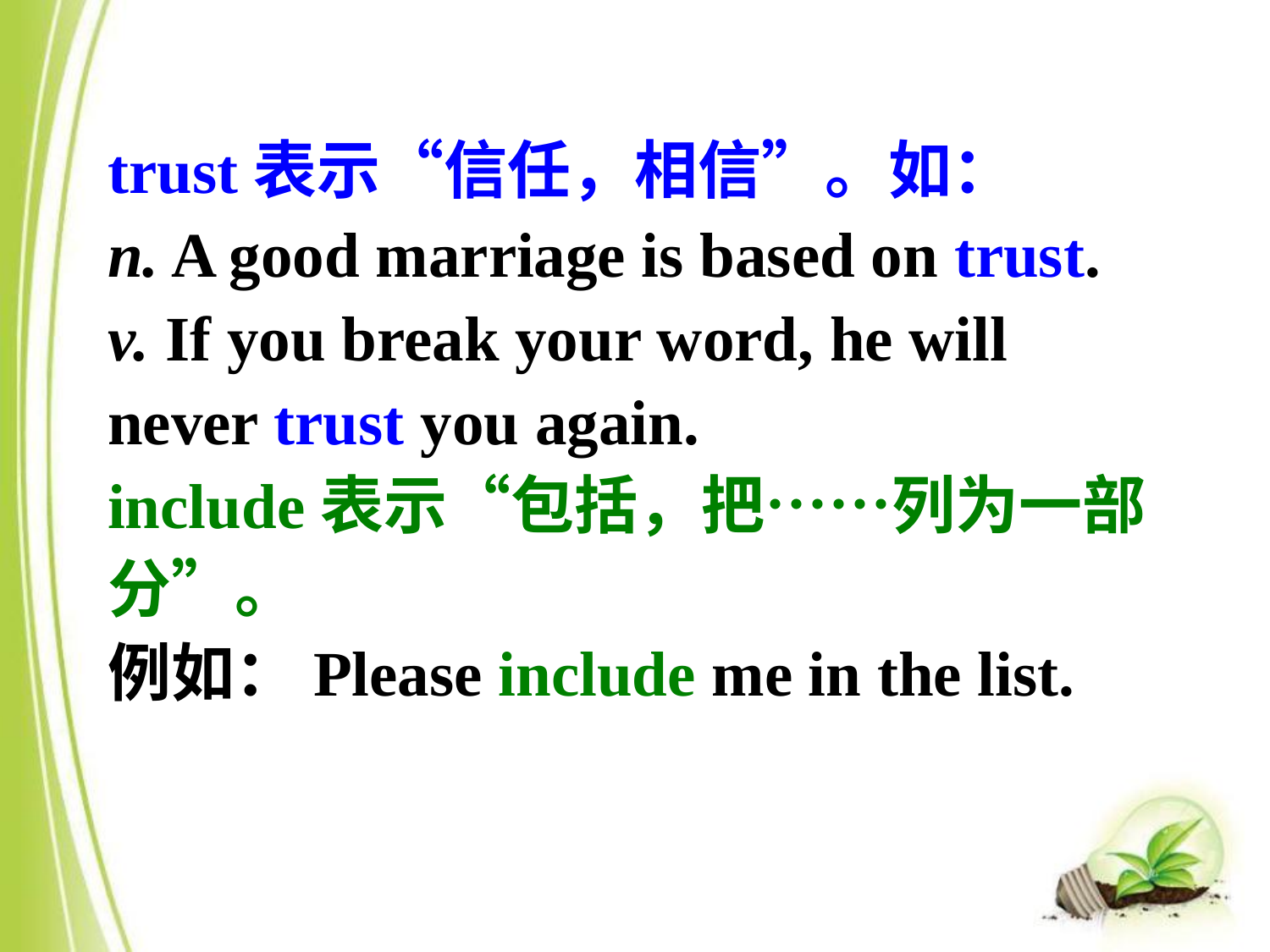

trust表示“信任，相信”。如：
n. A good marriage is based on trust.
v. If you break your word, he will never trust you again.
include表示“包括，把……列为一部分”。
例如：Please include me in the list.